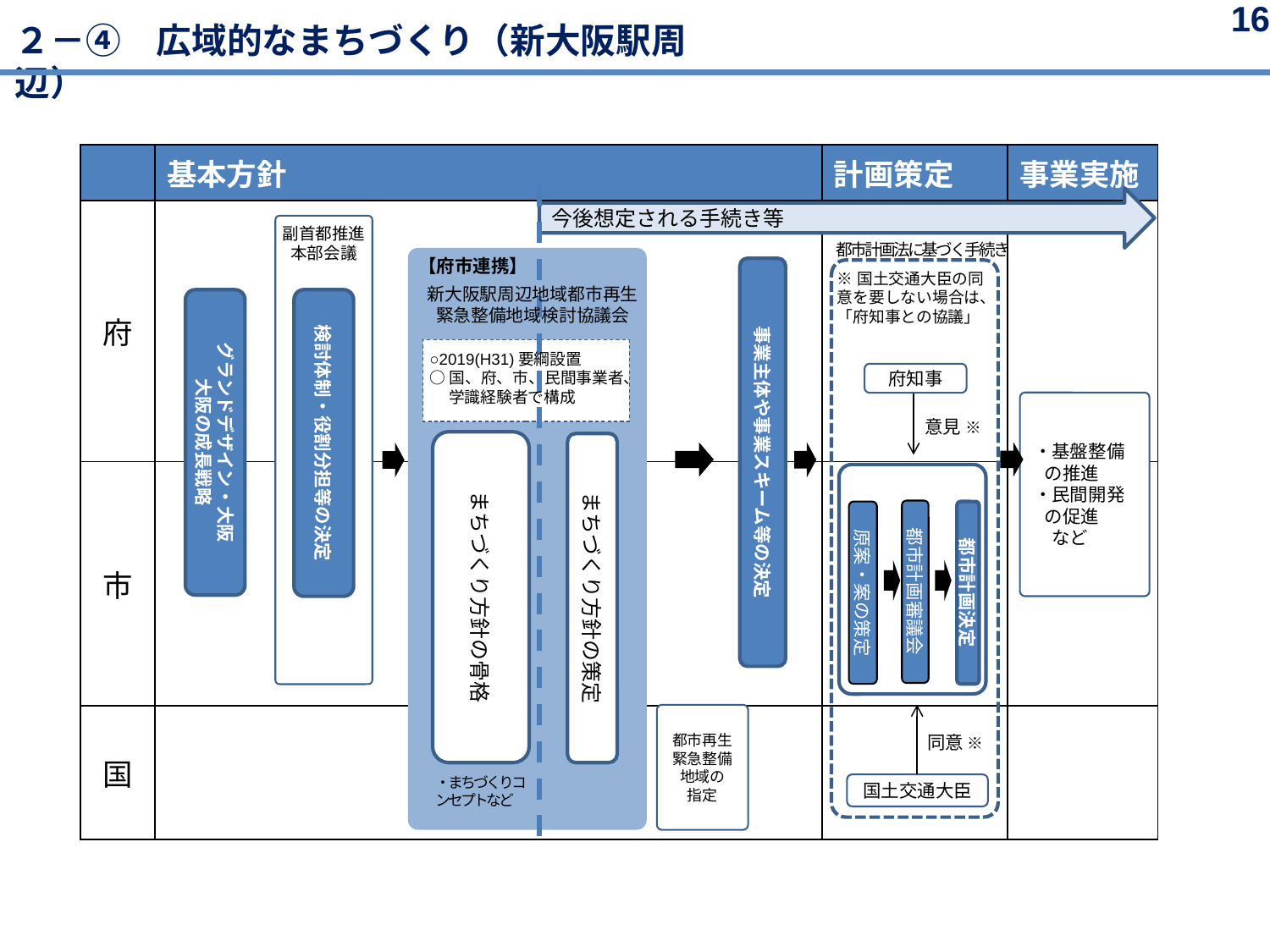

16
２－④　広域的なまちづくり（新大阪駅周辺）
|  | 基本方針 | 計画策定 | 事業実施 |
| --- | --- | --- | --- |
| 府 |  |  |  |
| 市 |  |  |  |
| 国 |  |  |  |
今後想定される手続き等
副首都推進
本部会議
都市計画法に基づく手続き
【府市連携】

事業主体や事業スキーム等の決定

※国土交通大臣の同意を要しない場合は、「府知事との協議」

新大阪駅周辺地域都市再生
緊急整備地域検討協議会
グランドデザイン・大阪
大阪の成長戦略
検討体制・役割分担等の決定

○2019(H31)要綱設置
○国、府、市、民間事業者、
　 学識経験者で構成
府知事
・基盤整備の推進
・民間開発の促進
　など
意見 ※
まちづくり方針の骨格
まちづくり方針の策定

都市計画審議会
原案・案の策定
都市計画決定

都市再生緊急整備地域の
指定
同意 ※
・まちづくりコンセプトなど
国土交通大臣